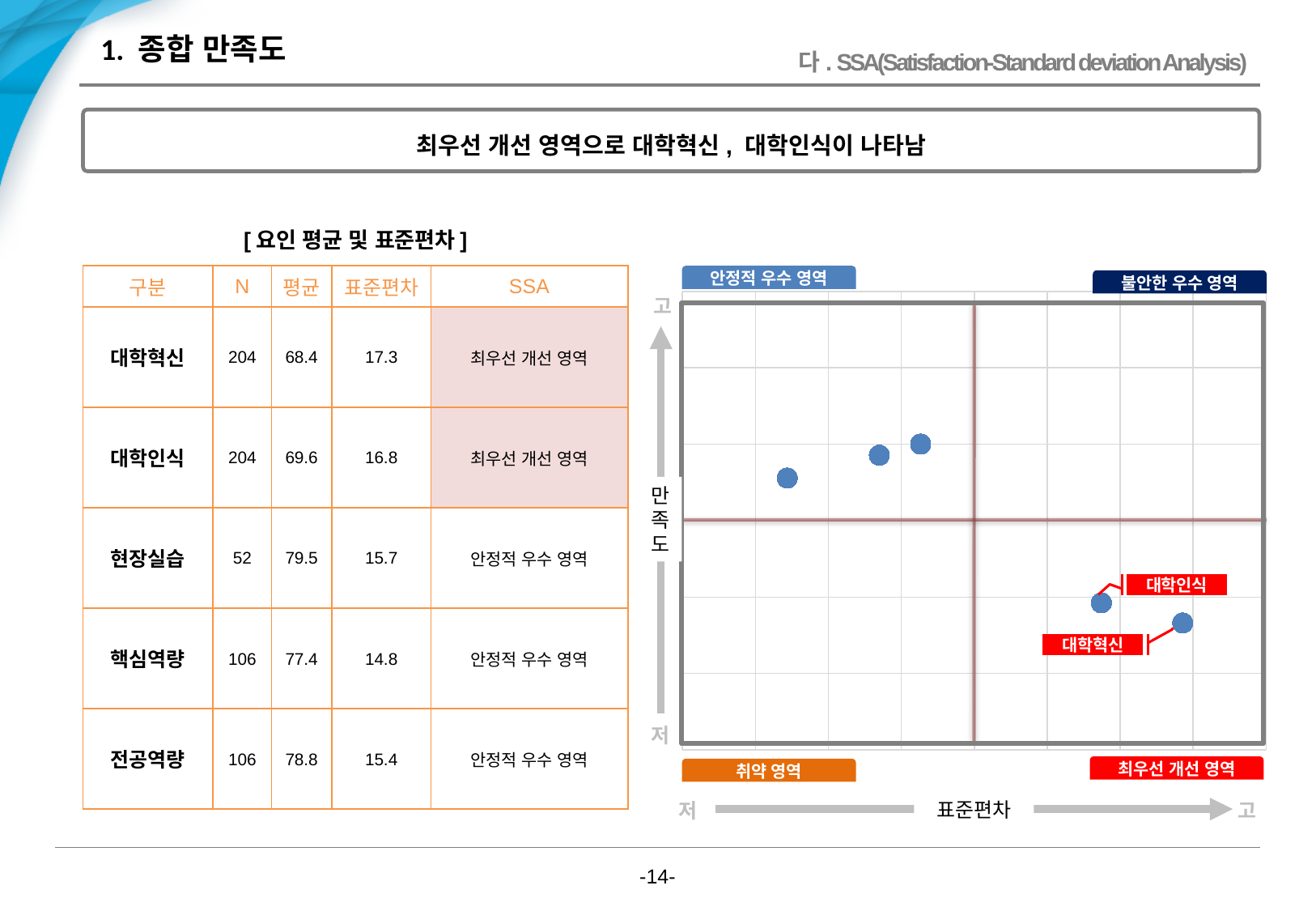

# 1. 종합 만족도
다. SSA(Satisfaction-Standard deviation Analysis)

최우선 개선 영역으로 대학혁신, 대학인식이 나타남
[요인 평균 및 표준편차]
안정적 우수 영역
불안한 우수 영역

### Chart

| Category | Y 값 |
|---|---|
고

만
족
도
저
최우선 개선 영역
취약 영역
표준편차
저
고
대학인식
대학혁신
| 구분 | N | 평균 | 표준편차 | SSA |
| --- | --- | --- | --- | --- |
| 대학혁신 | 204 | 68.4 | 17.3 | 최우선 개선 영역 |
| 대학인식 | 204 | 69.6 | 16.8 | 최우선 개선 영역 |
| 현장실습 | 52 | 79.5 | 15.7 | 안정적 우수 영역 |
| 핵심역량 | 106 | 77.4 | 14.8 | 안정적 우수 영역 |
| 전공역량 | 106 | 78.8 | 15.4 | 안정적 우수 영역 |
-14-